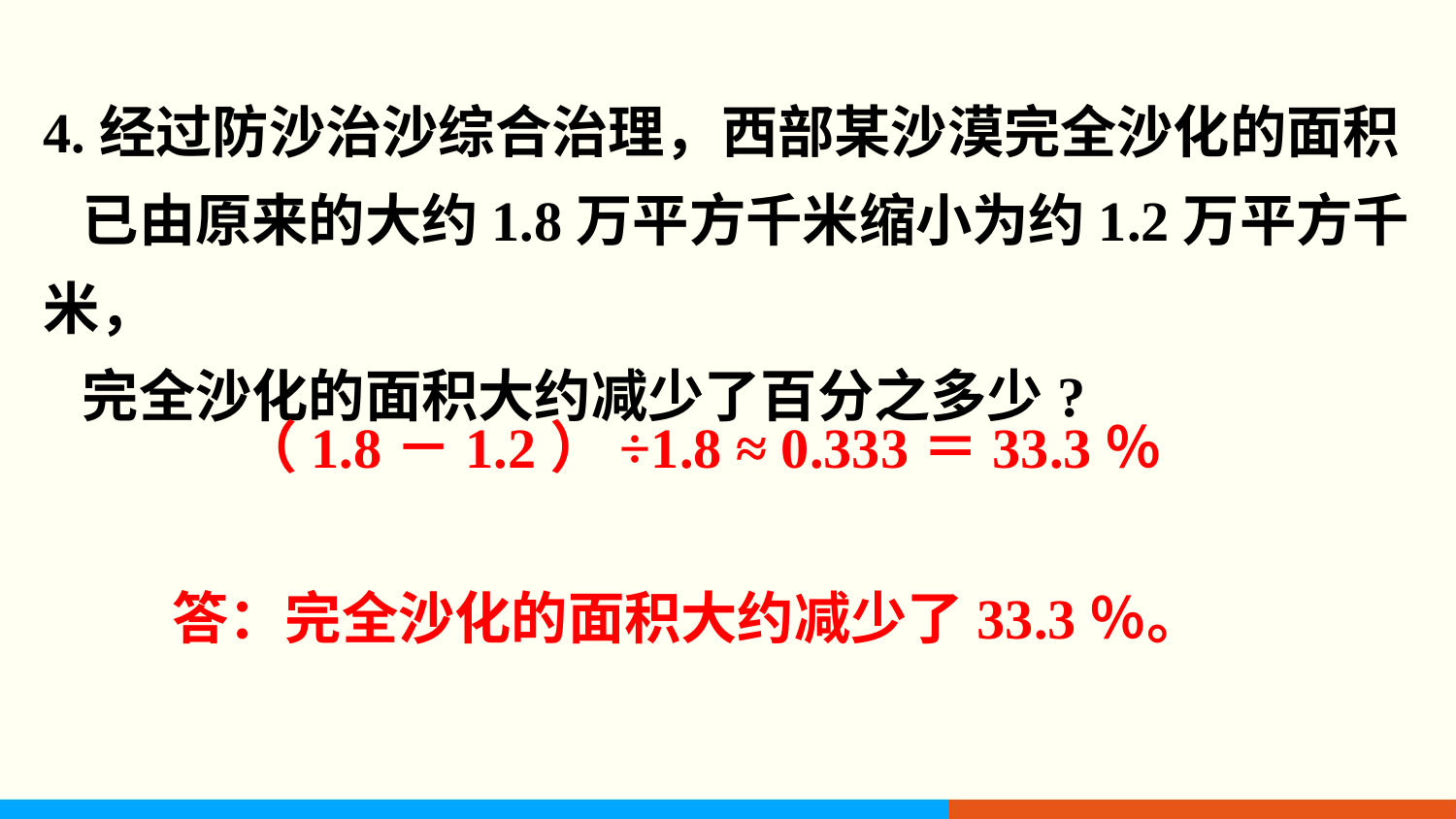

4.经过防沙治沙综合治理，西部某沙漠完全沙化的面积
  已由原来的大约1.8万平方千米缩小为约1.2万平方千米，
  完全沙化的面积大约减少了百分之多少?
（1.8－1.2）÷1.8 ≈ 0.333＝33.3％
答：完全沙化的面积大约减少了33.3％。